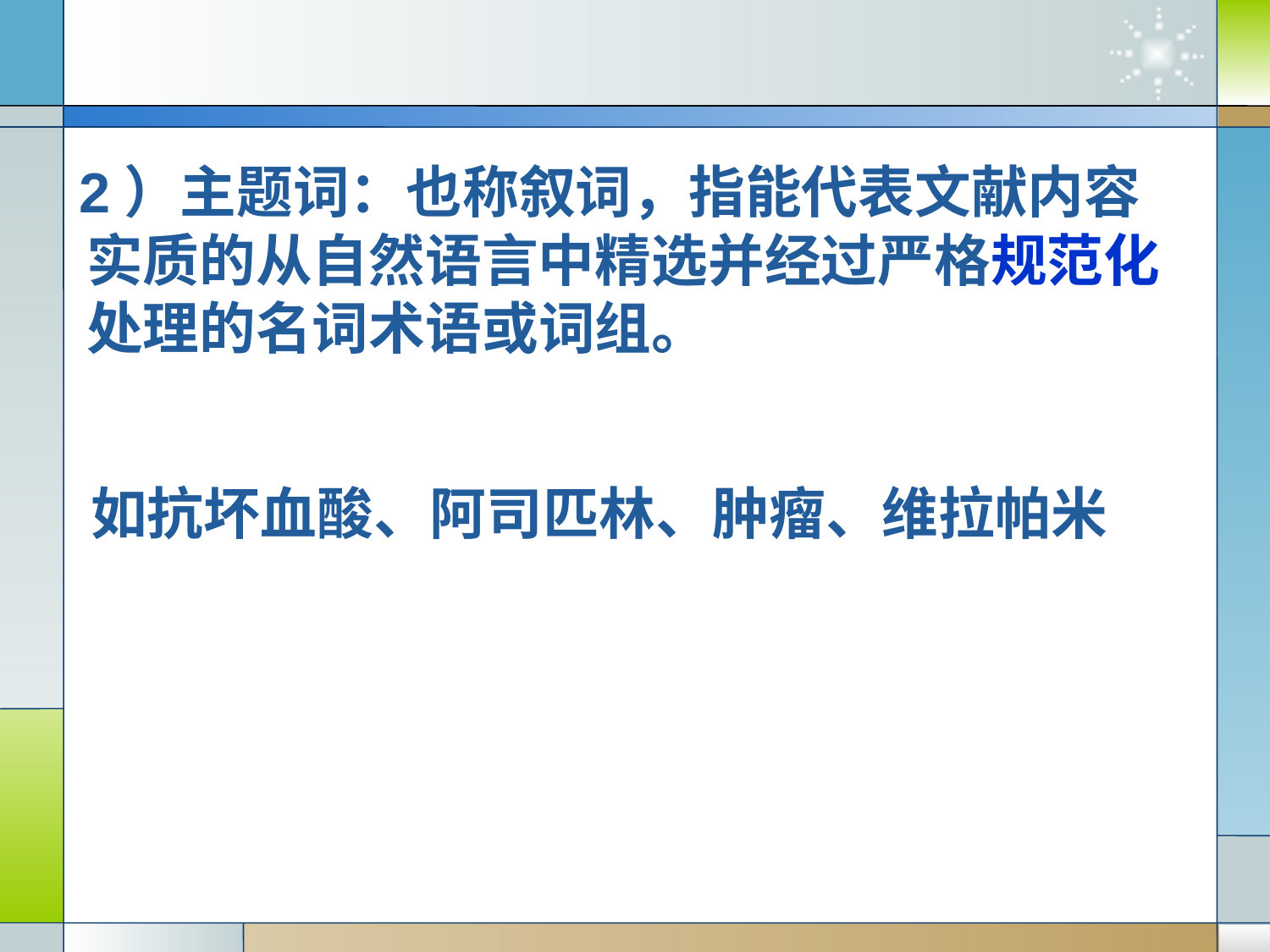

2）主题词：也称叙词，指能代表文献内容实质的从自然语言中精选并经过严格规范化处理的名词术语或词组。

 如抗坏血酸、阿司匹林、肿瘤、维拉帕米